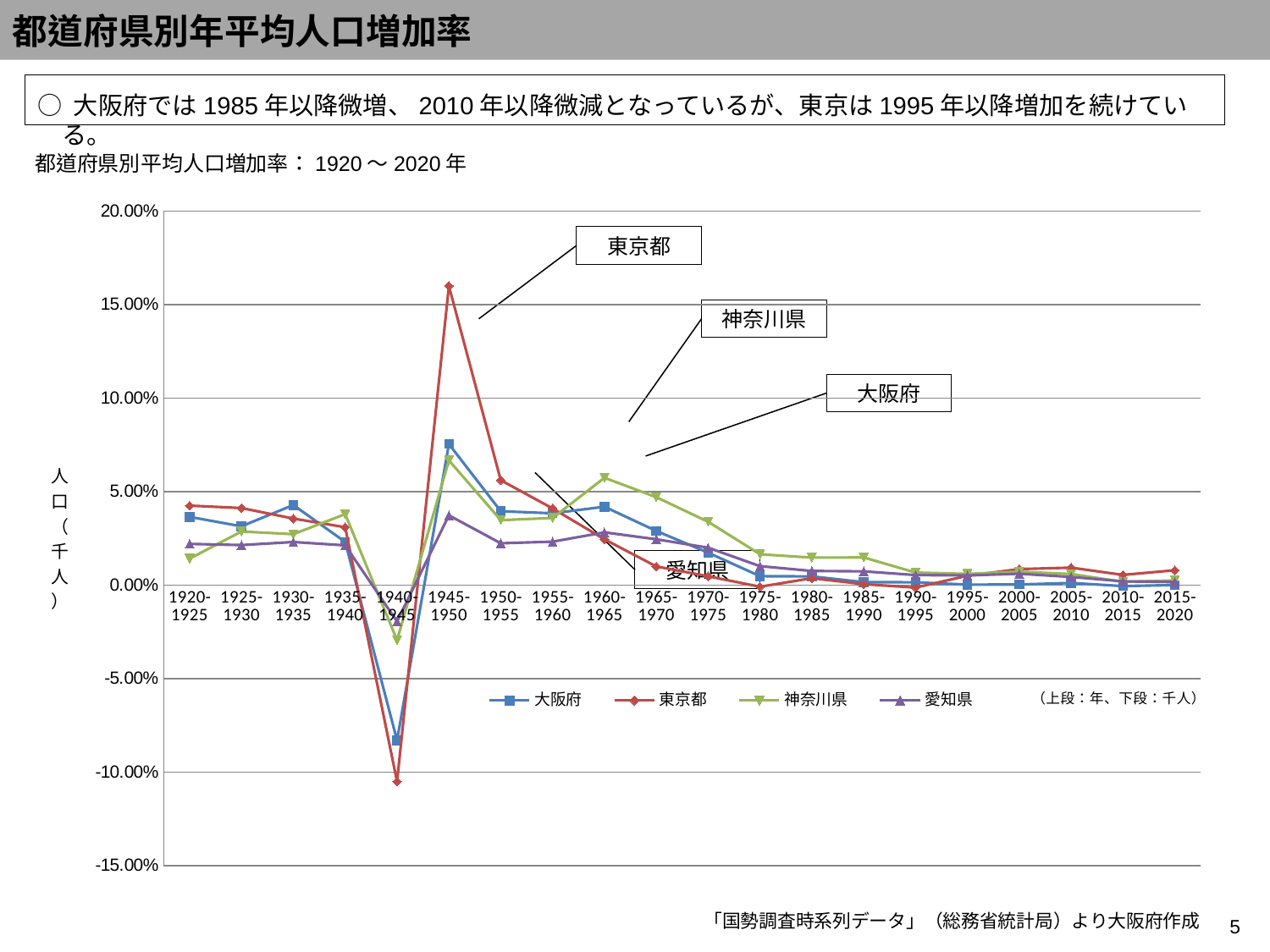

都道府県別年平均人口増加率
○ 大阪府では1985年以降微増、2010年以降微減となっているが、東京は1995年以降増加を続けている。
都道府県別平均人口増加率：1920～2020年

### Chart

| Category | 大阪府 | 東京都 | 神奈川県 | 愛知県 |
|---|---|---|---|---|
| 1920-1925 | 0.03645153674077332 | 0.04247770195824868 | 0.014115566839707116 | 0.021986427162518984 |
| 1925-1930 | 0.03141132118887322 | 0.04118191077031195 | 0.028630031790128685 | 0.021376989981435605 |
| 1930-1935 | 0.042777026212021015 | 0.03554439735550906 | 0.027216372376985515 | 0.02300276581913389 |
| 1935-1940 | 0.023075258297662604 | 0.03092824257262926 | 0.037931309969266386 | 0.021231068141590755 |
| 1940-1945 | -0.08312214190545061 | -0.10514486053038144 | -0.02953959252142785 | -0.019499891365859574 |
| 1945-1950 | 0.0754091278769621 | 0.1599190891567315 | 0.06667835149573852 | 0.037282139621694764 |
| 1950-1955 | 0.03947377358896586 | 0.05606002389486261 | 0.03471785791093254 | 0.022333845044439235 |
| 1955-1960 | 0.038387998375162505 | 0.04097799649723706 | 0.035874604426721454 | 0.023193407423148994 |
| 1960-1965 | 0.04187088741242557 | 0.024482987157316928 | 0.0573637246542146 | 0.028164332991862467 |
| 1965-1970 | 0.028939872369554177 | 0.009914709799503995 | 0.047012611654523855 | 0.024486454844724136 |
| 1970-1975 | 0.017280932434702276 | 0.0046543013275425794 | 0.033825264100834626 | 0.019955058916709352 |
| 1975-1980 | 0.004699184978726103 | -0.0009469781010992882 | 0.016462042581233273 | 0.010063831450262501 |
| 1980-1985 | 0.004594329154868043 | 0.003633618432881766 | 0.014662059157049875 | 0.007507154868219591 |
| 1985-1990 | 0.0015325397333554836 | 0.0004429655257007499 | 0.0147583132018492 | 0.007294337006047244 |
| 1990-1995 | 0.0014368741210159784 | -0.0013826083164502605 | 0.006654034871223728 | 0.005312914247041709 |
| 1995-2000 | 0.00017762332578705116 | 0.004934699270104611 | 0.005919887459222159 | 0.005094800254384759 |
| 2000-2005 | 0.00027450059800699164 | 0.008496281654140661 | 0.007105392784477314 | 0.006002981556940639 |
| 2005-2010 | 0.0010905771763852468 | 0.009267798191260102 | 0.005840440593443944 | 0.004301071415181102 |
| 2010-2015 | -0.0005815067716684649 | 0.00540880776522434 | 0.001721488747482823 | 0.0019541693592753954 |
| 2015-2020 | -4.036441555482575e-05 | 0.007877355918353394 | 0.0024352486145952745 | 0.0015845512732108817 |
東京都
神奈川県
大阪府
愛知県
「国勢調査時系列データ」（総務省統計局）より大阪府作成
5